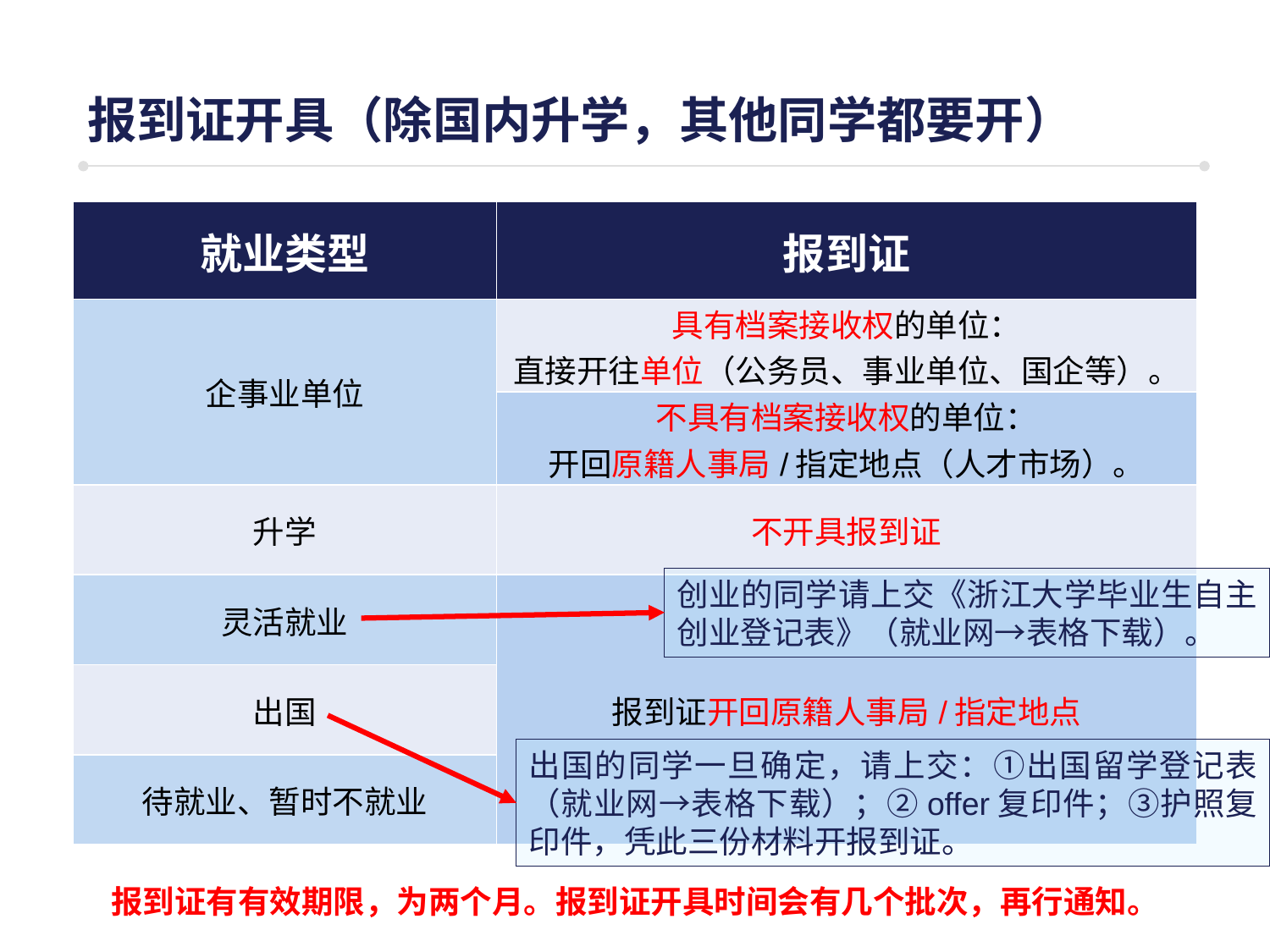

报到证开具（除国内升学，其他同学都要开）
| 就业类型 | 报到证 |
| --- | --- |
| 企事业单位 | 具有档案接收权的单位： 直接开往单位（公务员、事业单位、国企等）。 |
|  | 不具有档案接收权的单位： 开回原籍人事局/指定地点（人才市场）。 |
| 升学 | 不开具报到证 |
| 灵活就业 | 报到证开回原籍人事局/指定地点 |
| 出国 |  |
| 待就业、暂时不就业 |  |
创业的同学请上交《浙江大学毕业生自主创业登记表》（就业网→表格下载）。
出国的同学一旦确定，请上交：①出国留学登记表（就业网→表格下载）；②offer复印件；③护照复印件，凭此三份材料开报到证。
报到证有有效期限，为两个月。报到证开具时间会有几个批次，再行通知。